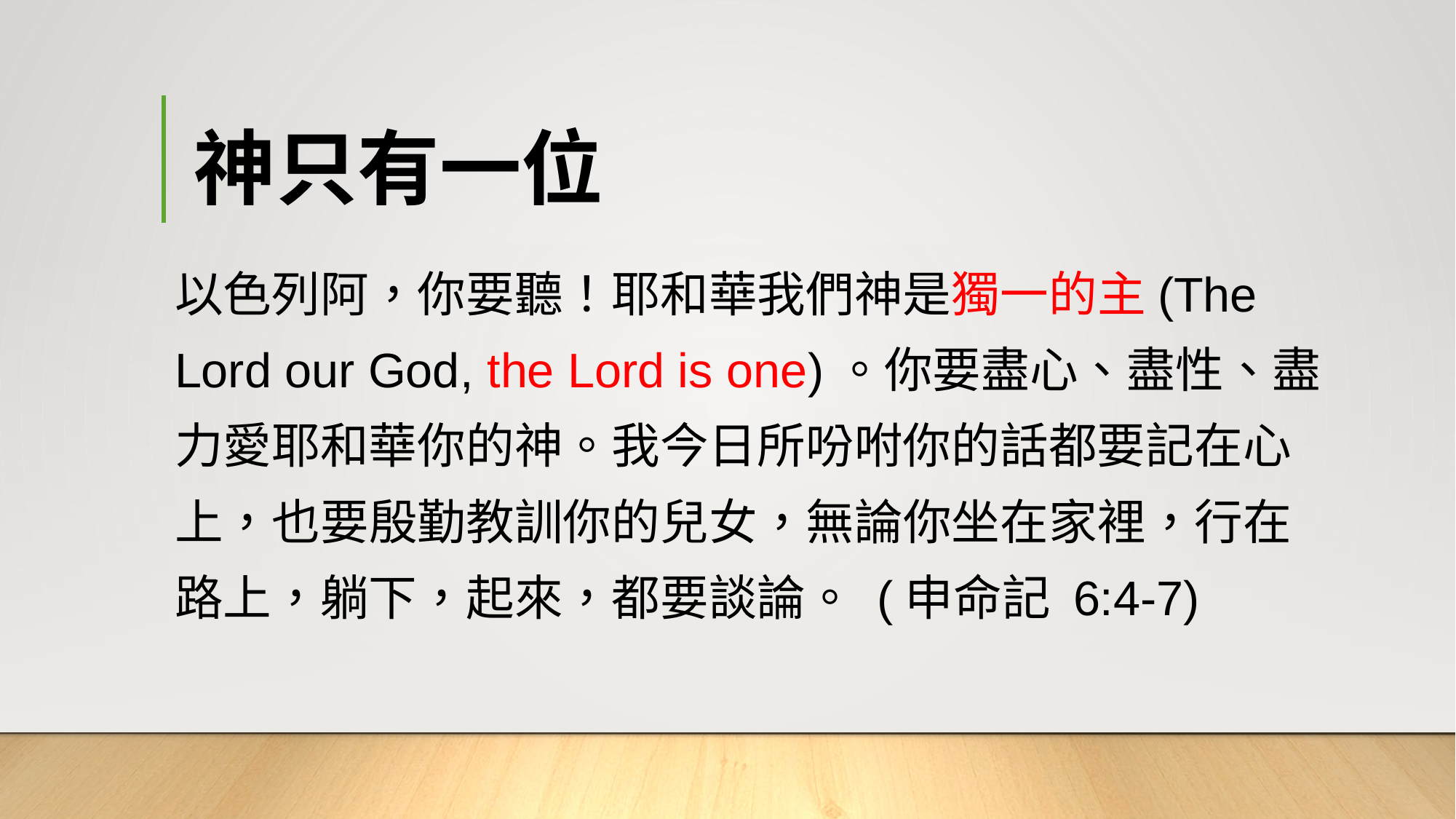

# 神只有一位
以色列阿，你要聽！耶和華我們神是獨一的主(The Lord our God, the Lord is one)。你要盡心、盡性、盡力愛耶和華你的神。我今日所吩咐你的話都要記在心上，也要殷勤教訓你的兒女，無論你坐在家裡，行在路上，躺下，起來，都要談論。 (申命記 6:4-7)